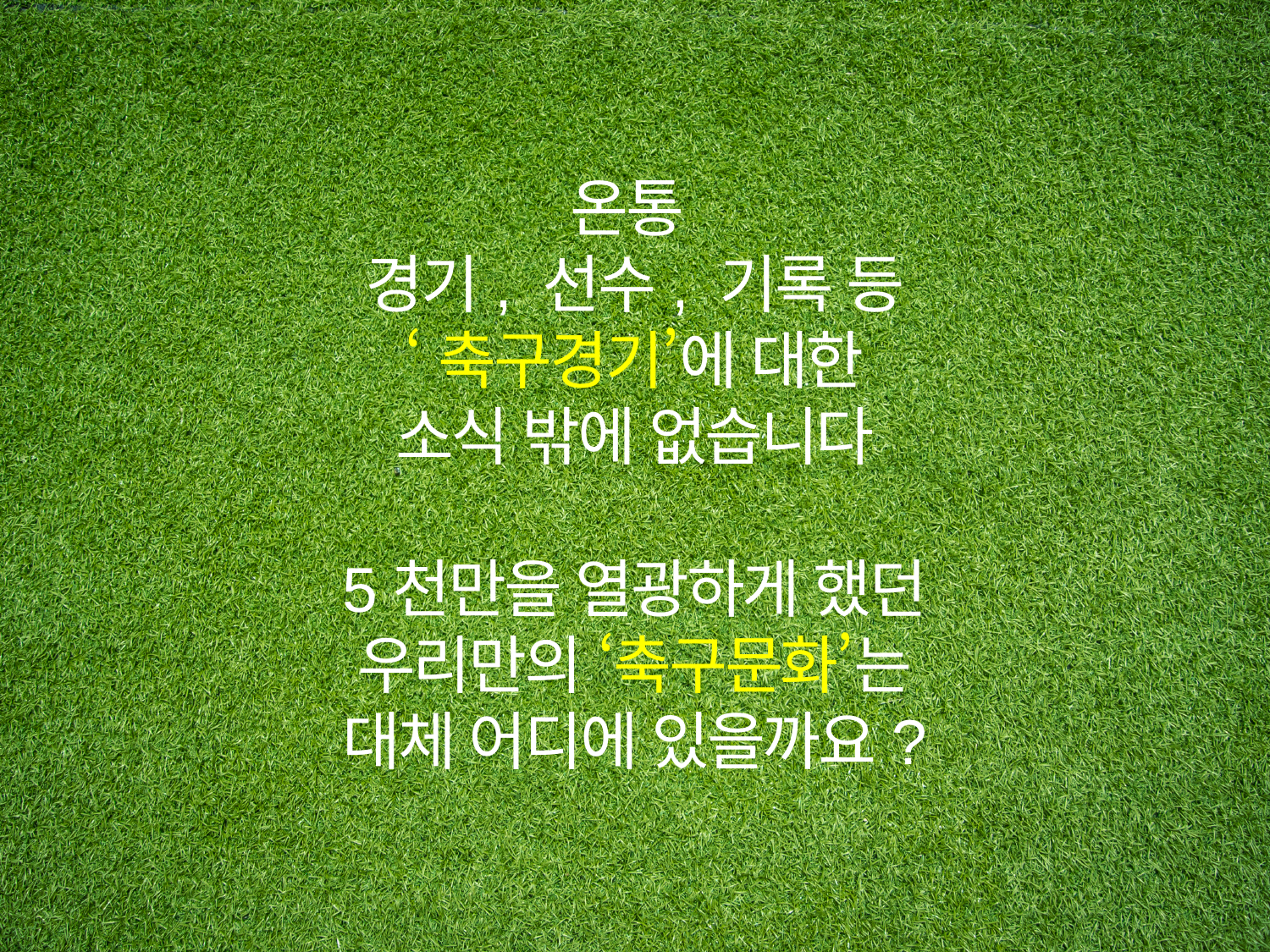

온통
경기, 선수, 기록 등
‘축구경기’에 대한
소식 밖에 없습니다

5천만을 열광하게 했던
우리만의 ‘축구문화’는
대체 어디에 있을까요?